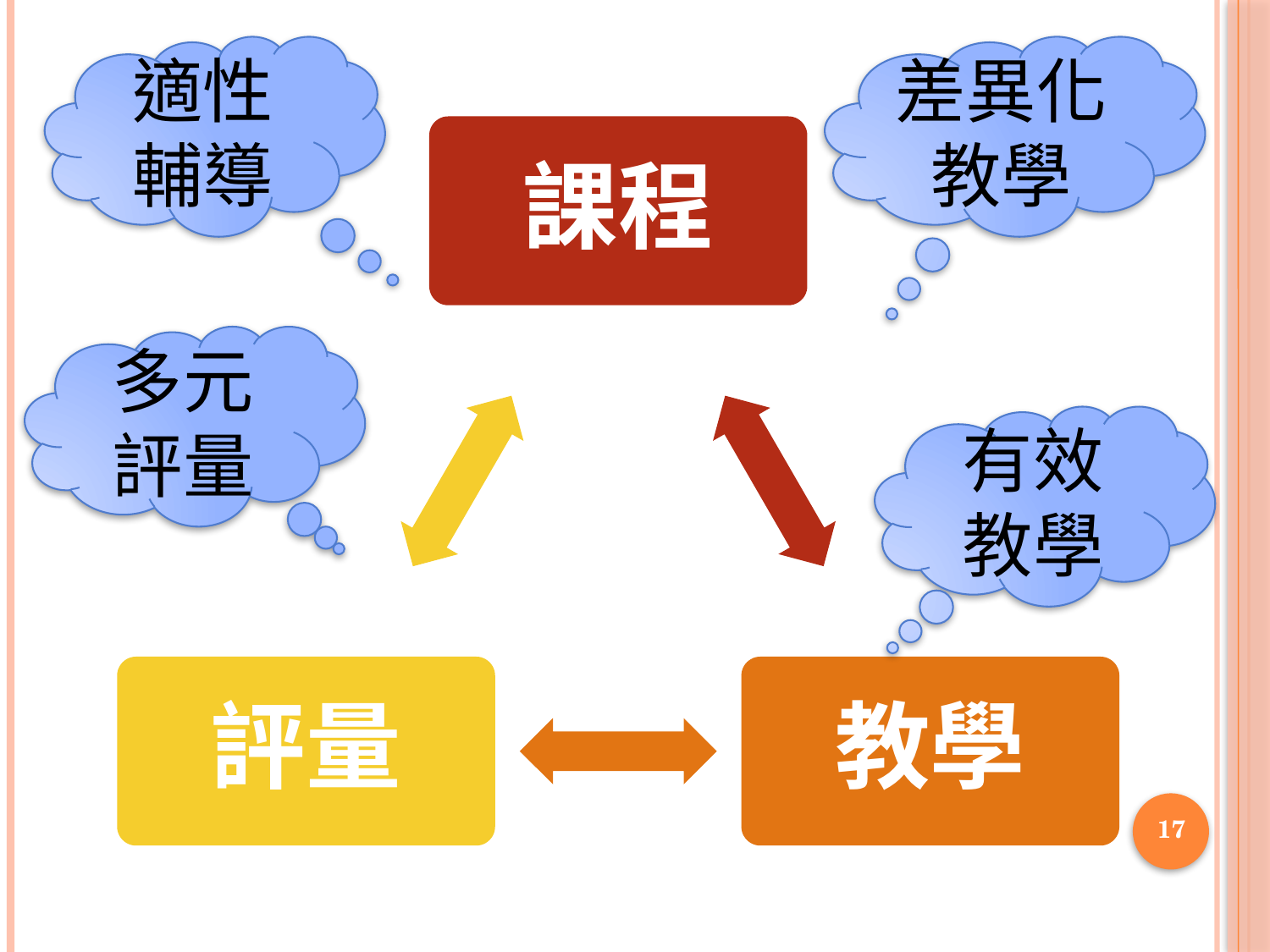

適性輔導
差異化教學
課程

教學

評量

多元評量
有效教學
17